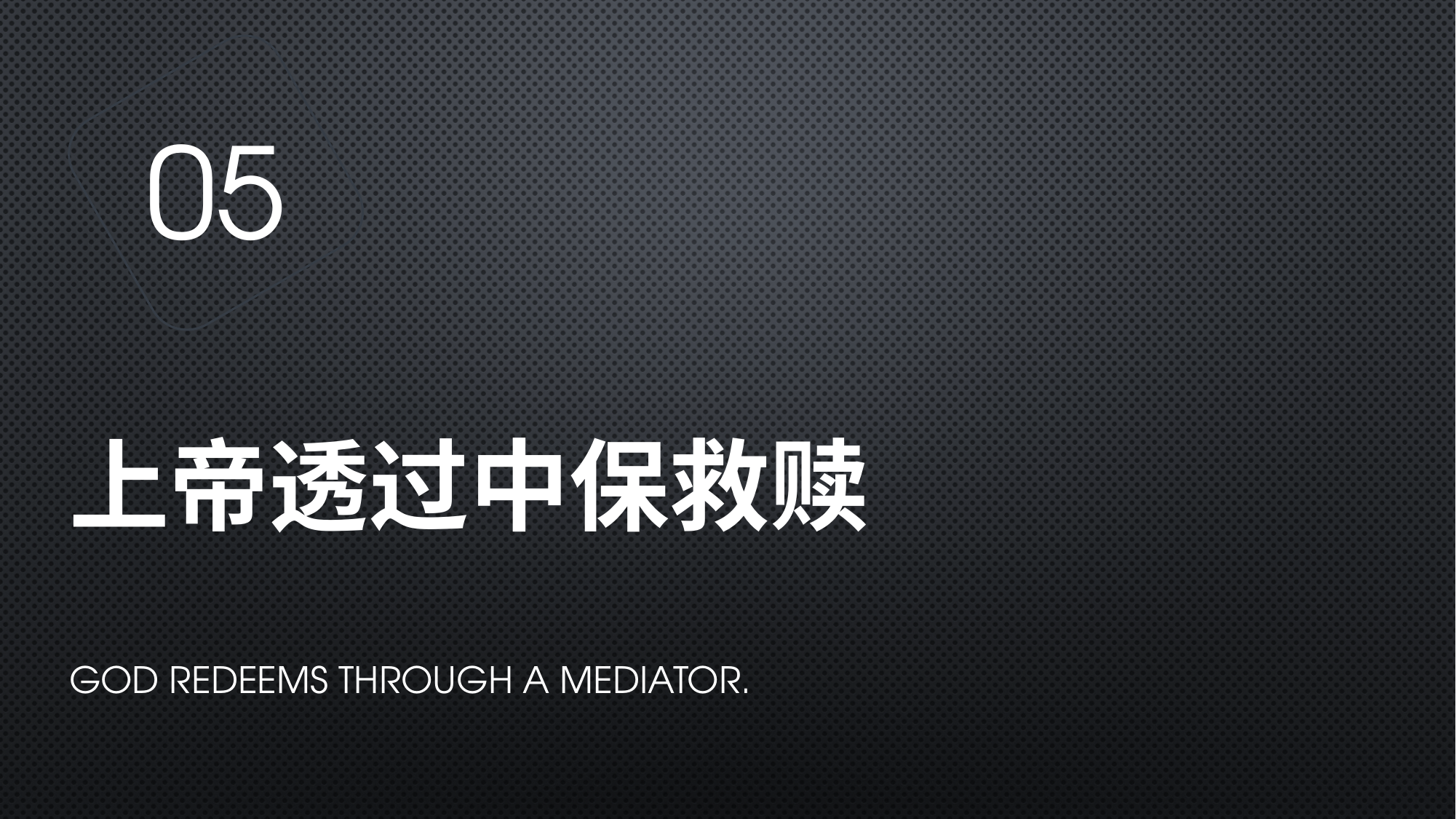

05
# 上帝透过中保救赎

God redeems through a mediator.